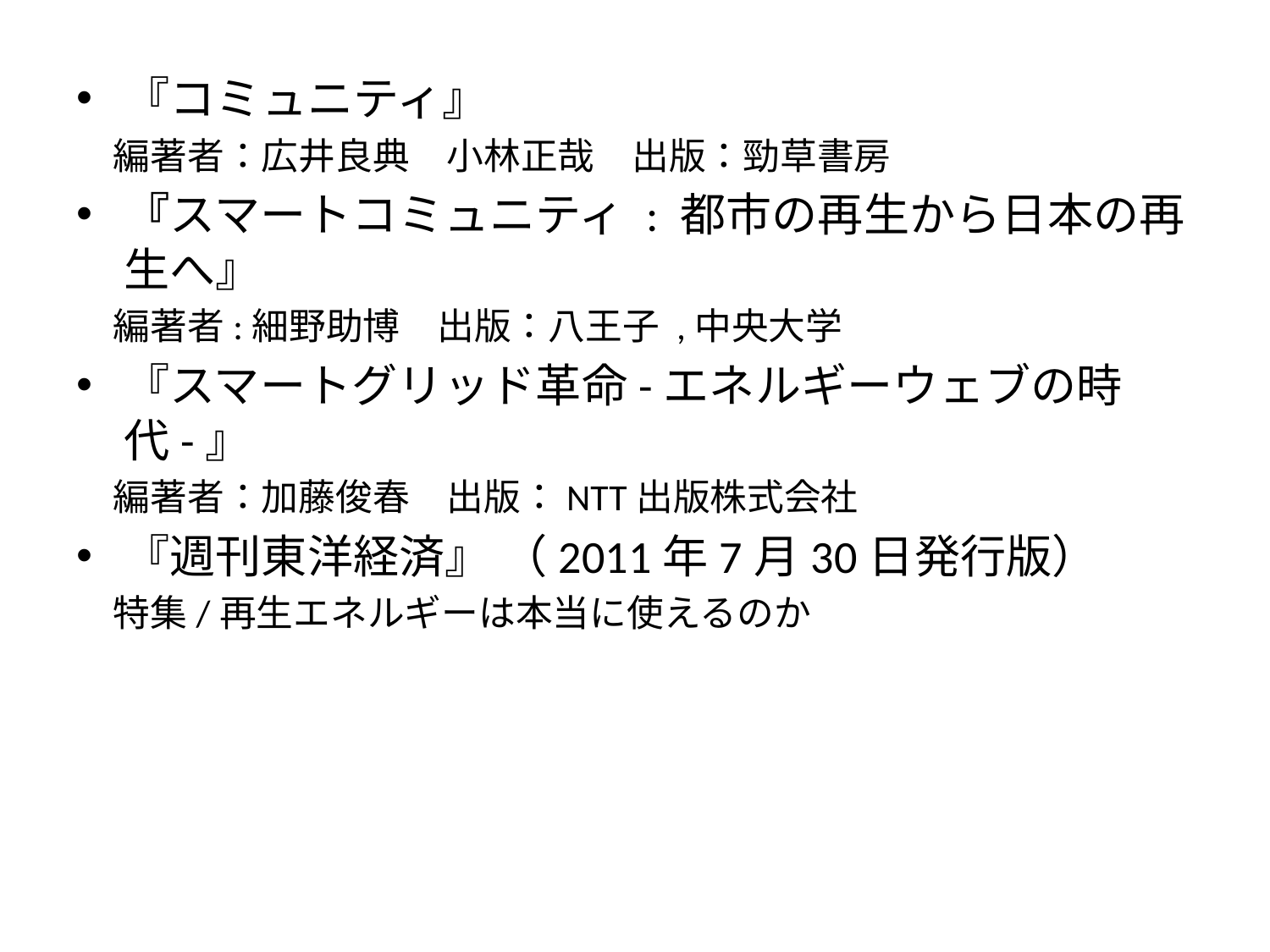

『コミュニティ』
　編著者：広井良典　小林正哉　出版：勁草書房
『スマートコミュニティ : 都市の再生から日本の再生へ』
　編著者:細野助博　出版：八王子 ,中央大学
『スマートグリッド革命-エネルギーウェブの時代-』
　編著者：加藤俊春　出版：NTT出版株式会社
『週刊東洋経済』 （2011年7月30日発行版）
　特集/再生エネルギーは本当に使えるのか